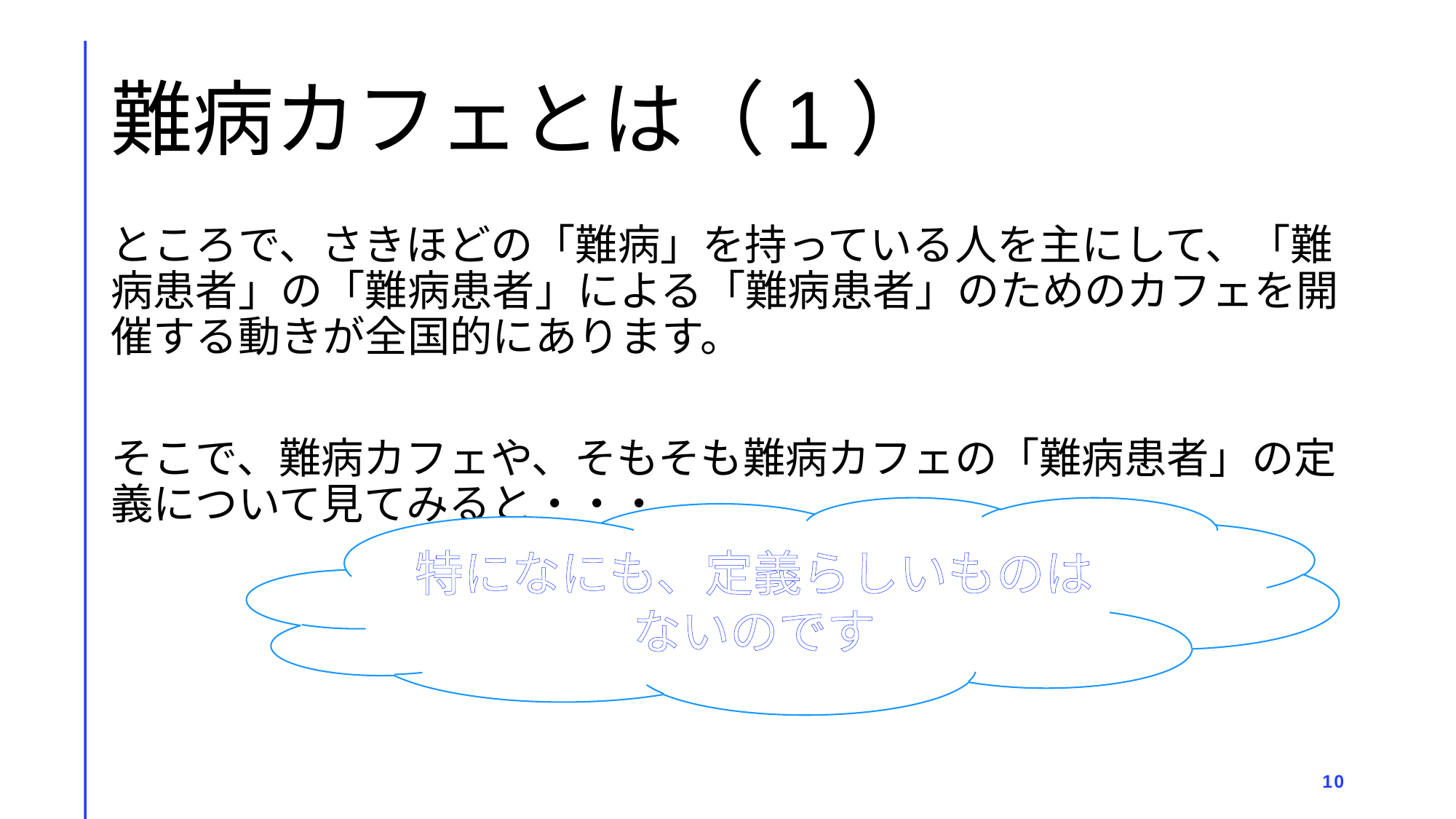

# 難病カフェとは（1）
ところで、さきほどの「難病」を持っている人を主にして、「難病患者」の「難病患者」による「難病患者」のためのカフェを開催する動きが全国的にあります。

そこで、難病カフェや、そもそも難病カフェの「難病患者」の定義について見てみると・・・

特になにも、定義らしいものは
ないのです

10